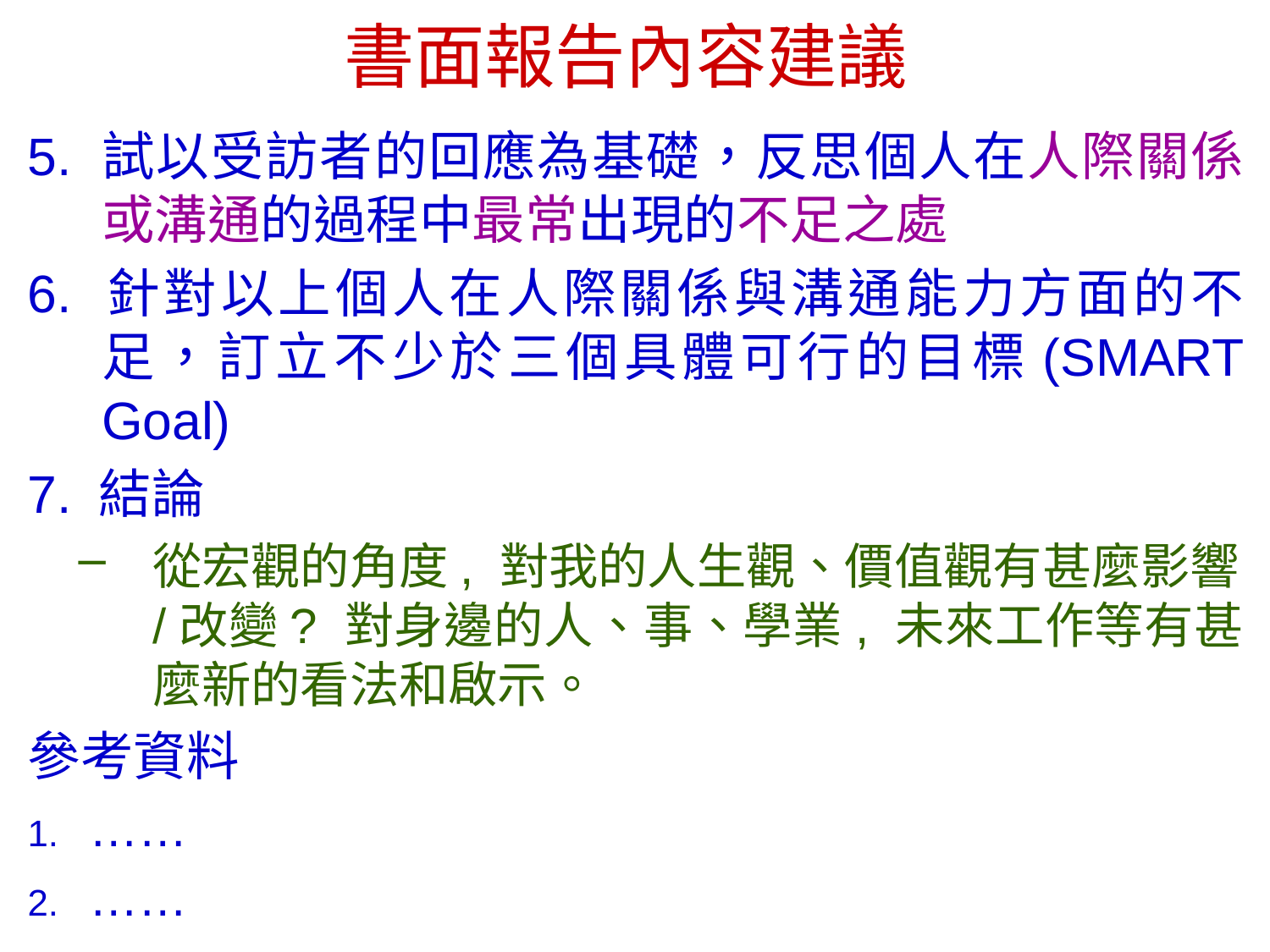

# 書面報告內容建議
5. 試以受訪者的回應為基礎，反思個人在人際關係或溝通的過程中最常出現的不足之處
6. 針對以上個人在人際關係與溝通能力方面的不足，訂立不少於三個具體可行的目標(SMART Goal)
7. 結論
從宏觀的角度, 對我的人生觀、價值觀有甚麼影響/改變? 對身邊的人、事、學業, 未來工作等有甚麼新的看法和啟示。
參考資料
……
……
……